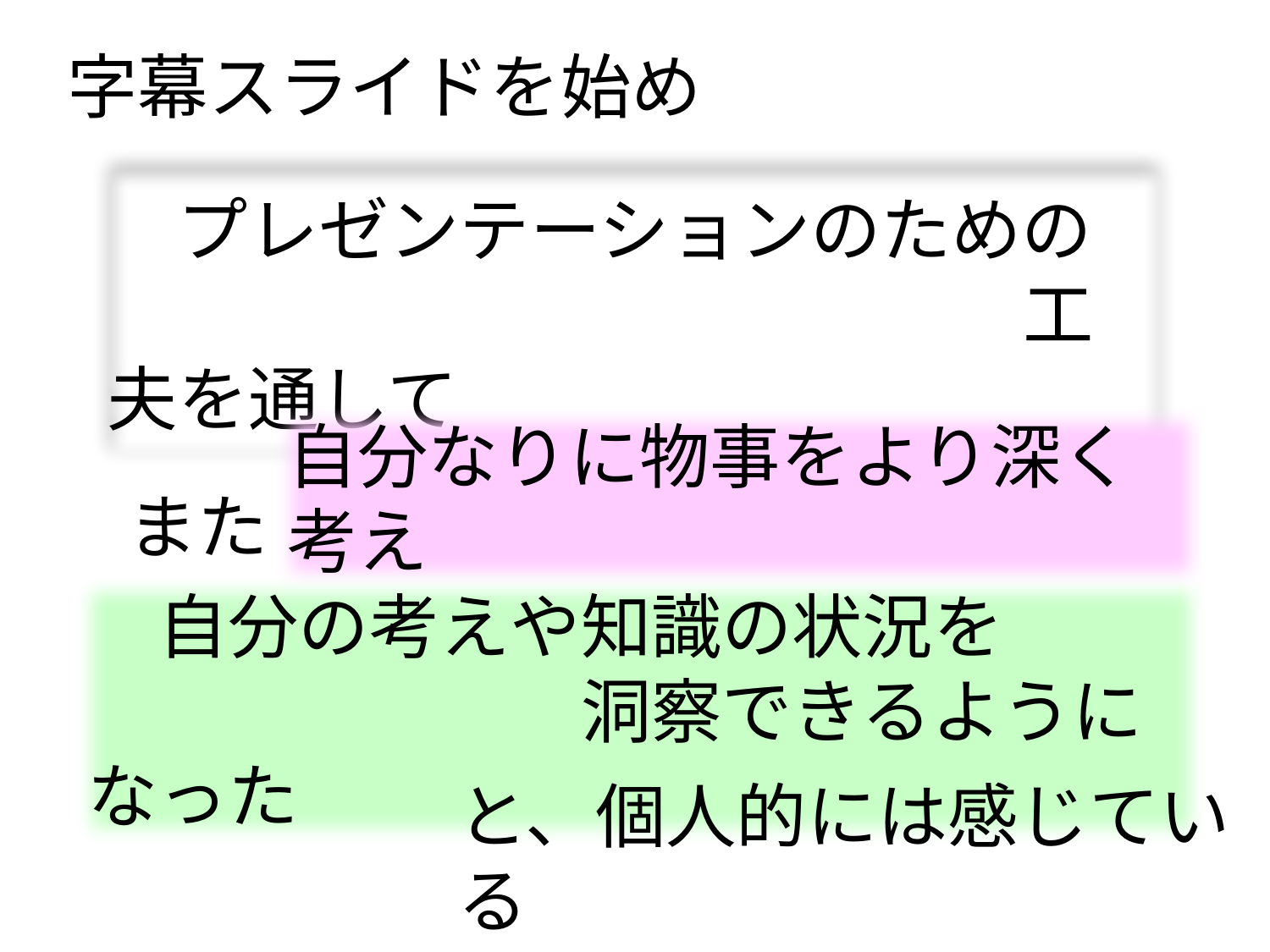

字幕スライドを始め

　プレゼンテーションのための
　　　　　　　　　　　　　工夫を通して

自分なりに物事をより深く考え
また
　自分の考えや知識の状況を
　　　　　　　洞察できるようになった
と、個人的には感じている